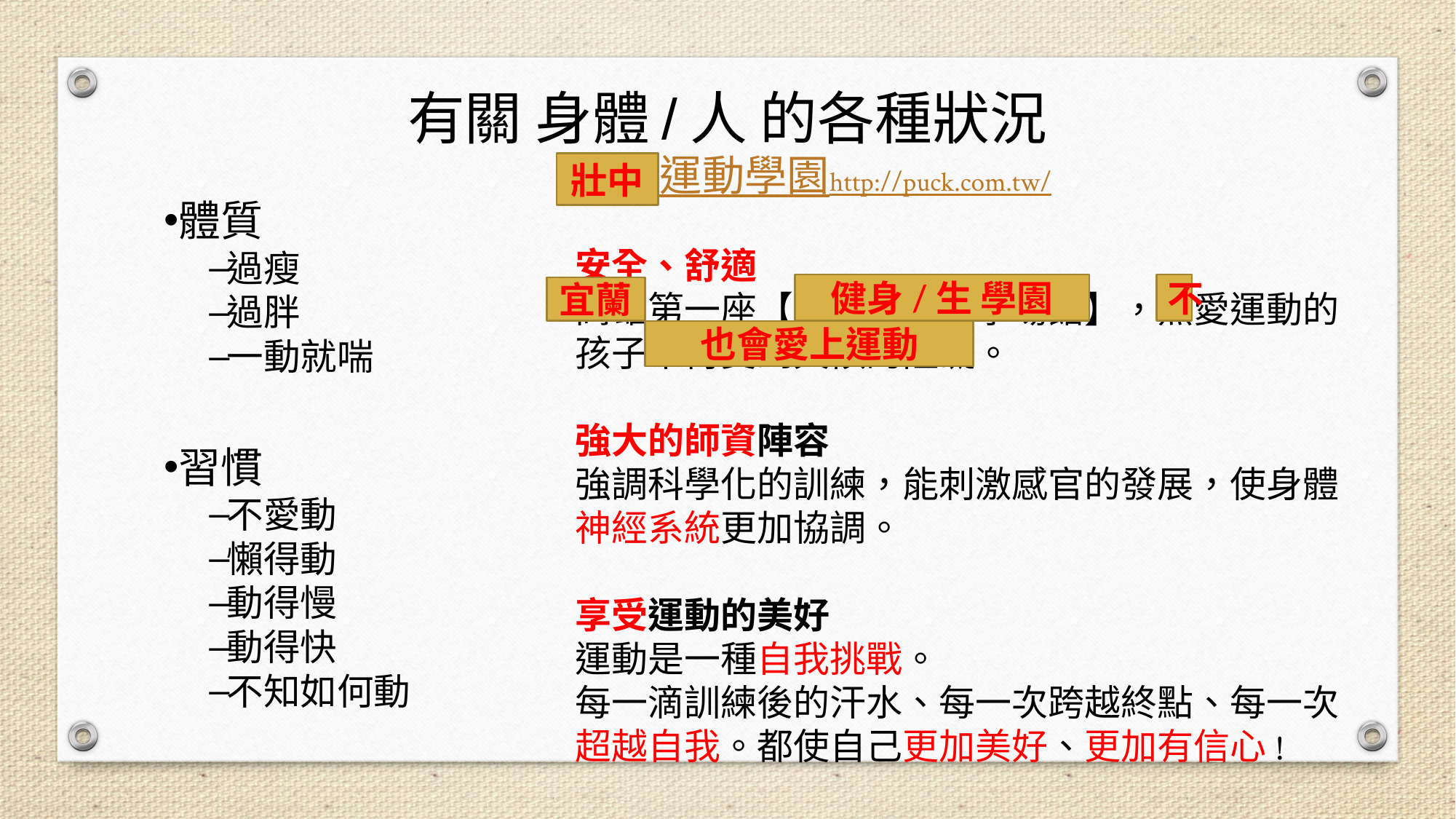

# 有關 身體/人 的各種狀況
帕克運動學園http://puck.com.tw/

安全、舒適
高雄第一座【室內運動教學場館】，熱愛運動的孩子不再受到天候的阻礙。

強大的師資陣容
強調科學化的訓練，能刺激感官的發展，使身體神經系統更加協調。

享受運動的美好
運動是一種自我挑戰。
每一滴訓練後的汗水、每一次跨越終點、每一次超越自我。都使自己更加美好、更加有信心!
壯中
體質
過瘦
過胖
一動就喘

習慣
不愛動
懶得動
動得慢
動得快
不知如何動
健身/生 學園
不
宜蘭
也會愛上運動